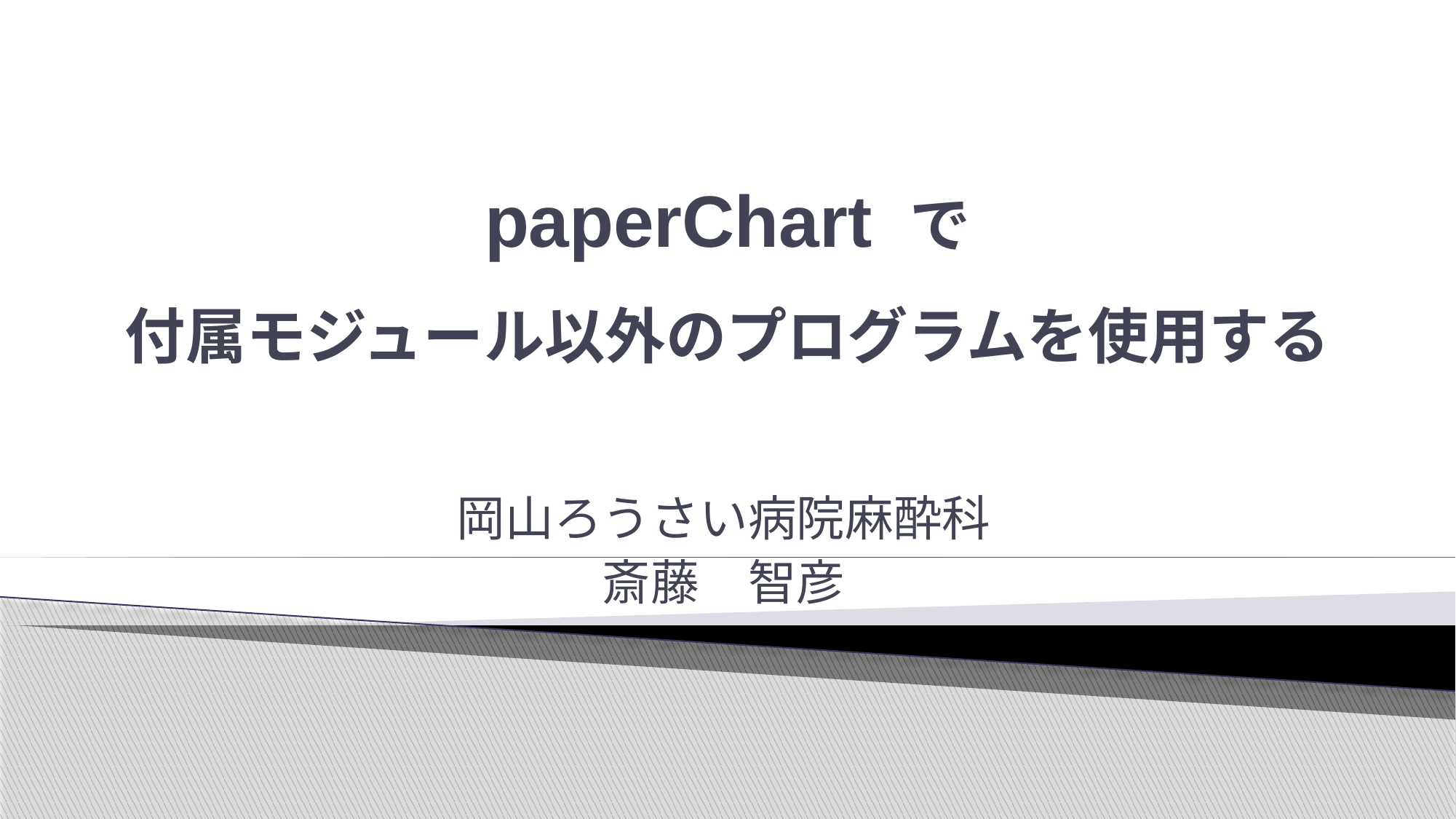

# paperChart で 付属モジュール以外のプログラムを使用する
岡山ろうさい病院麻酔科
斎藤　智彦